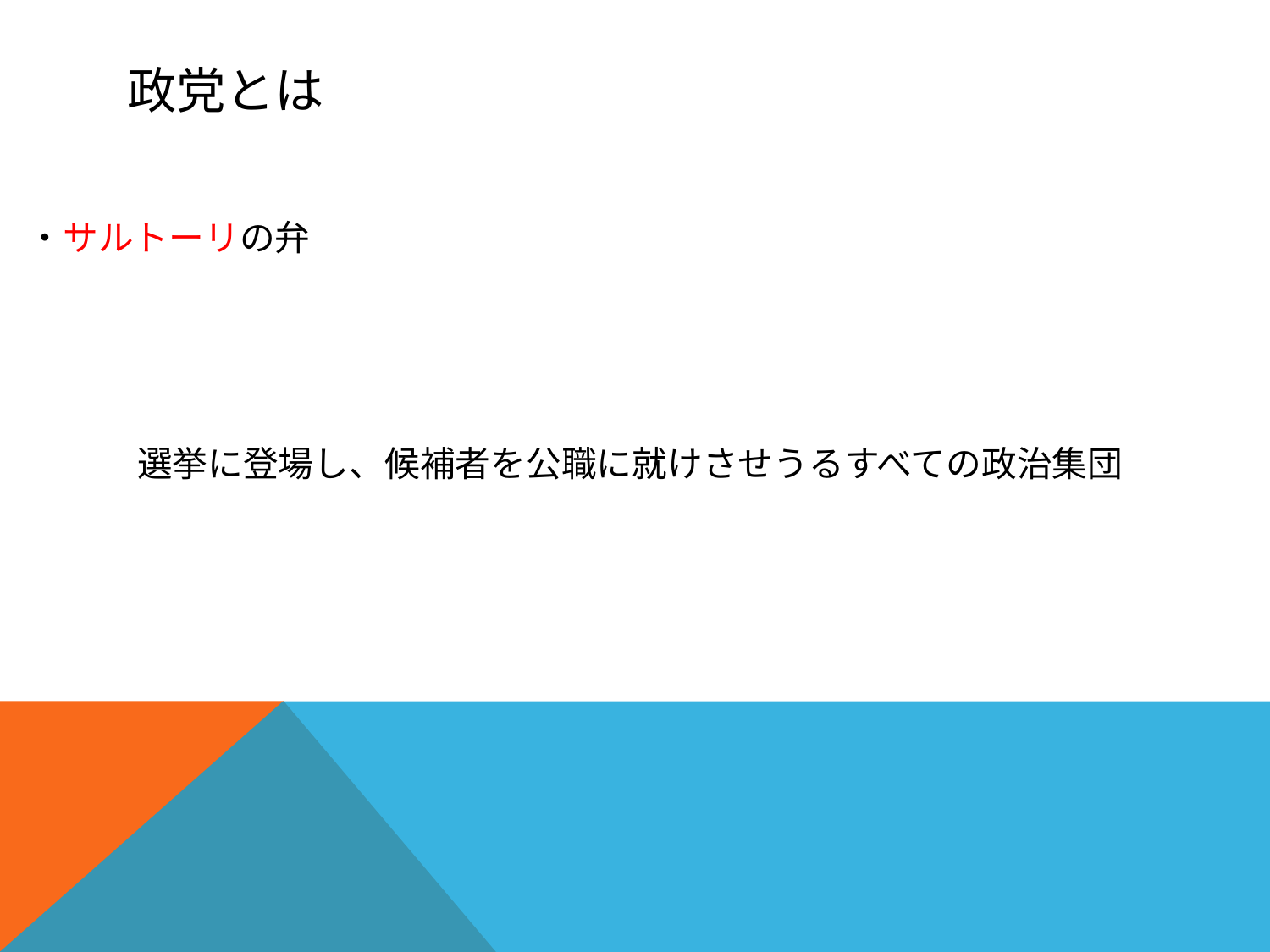

# 政党とは

・サルトーリの弁

選挙に登場し、候補者を公職に就けさせうるすべての政治集団